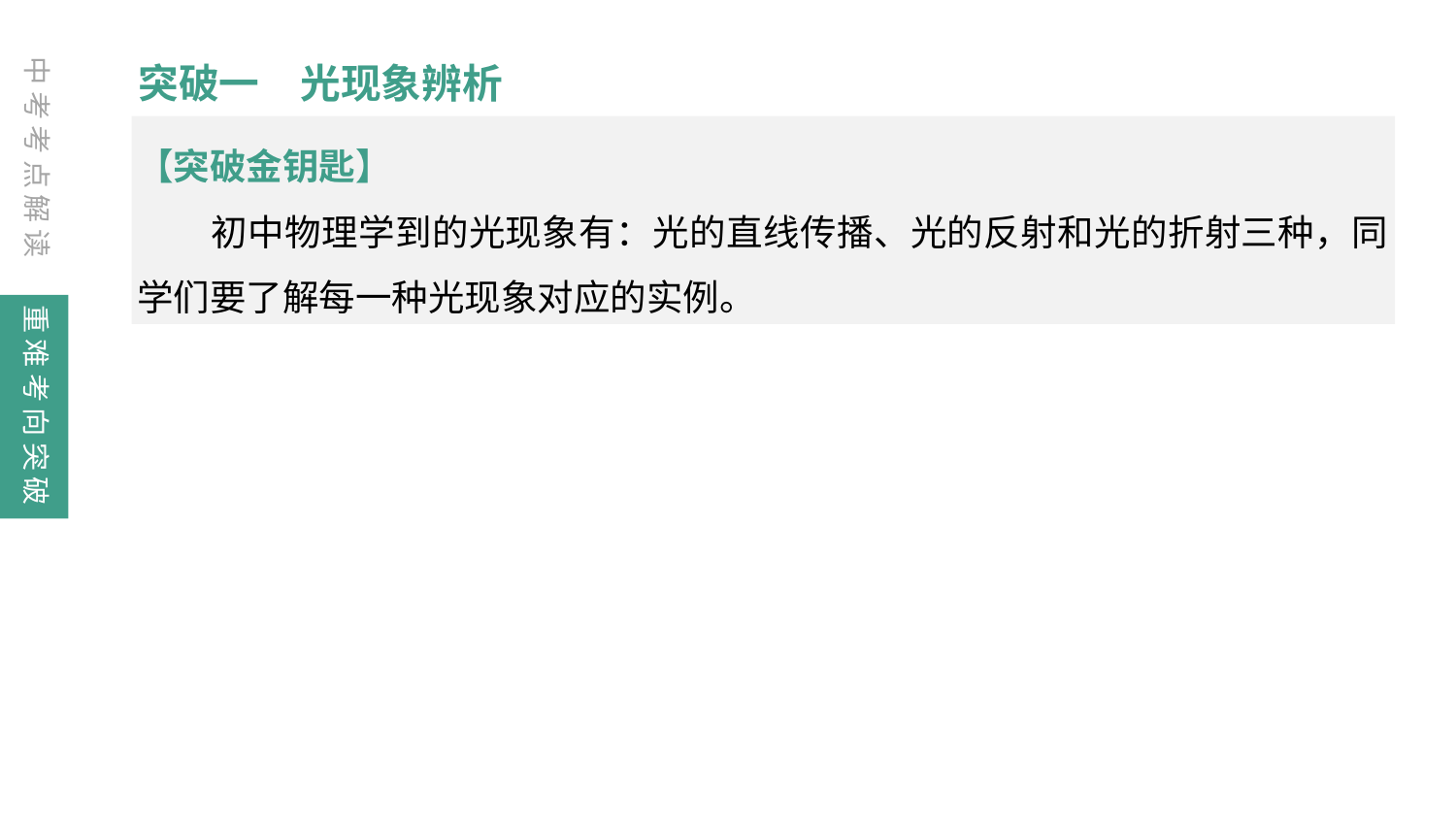

中考考点解读
突破一　光现象辨析
【突破金钥匙】
　　初中物理学到的光现象有：光的直线传播、光的反射和光的折射三种，同学们要了解每一种光现象对应的实例。
重难考向突破